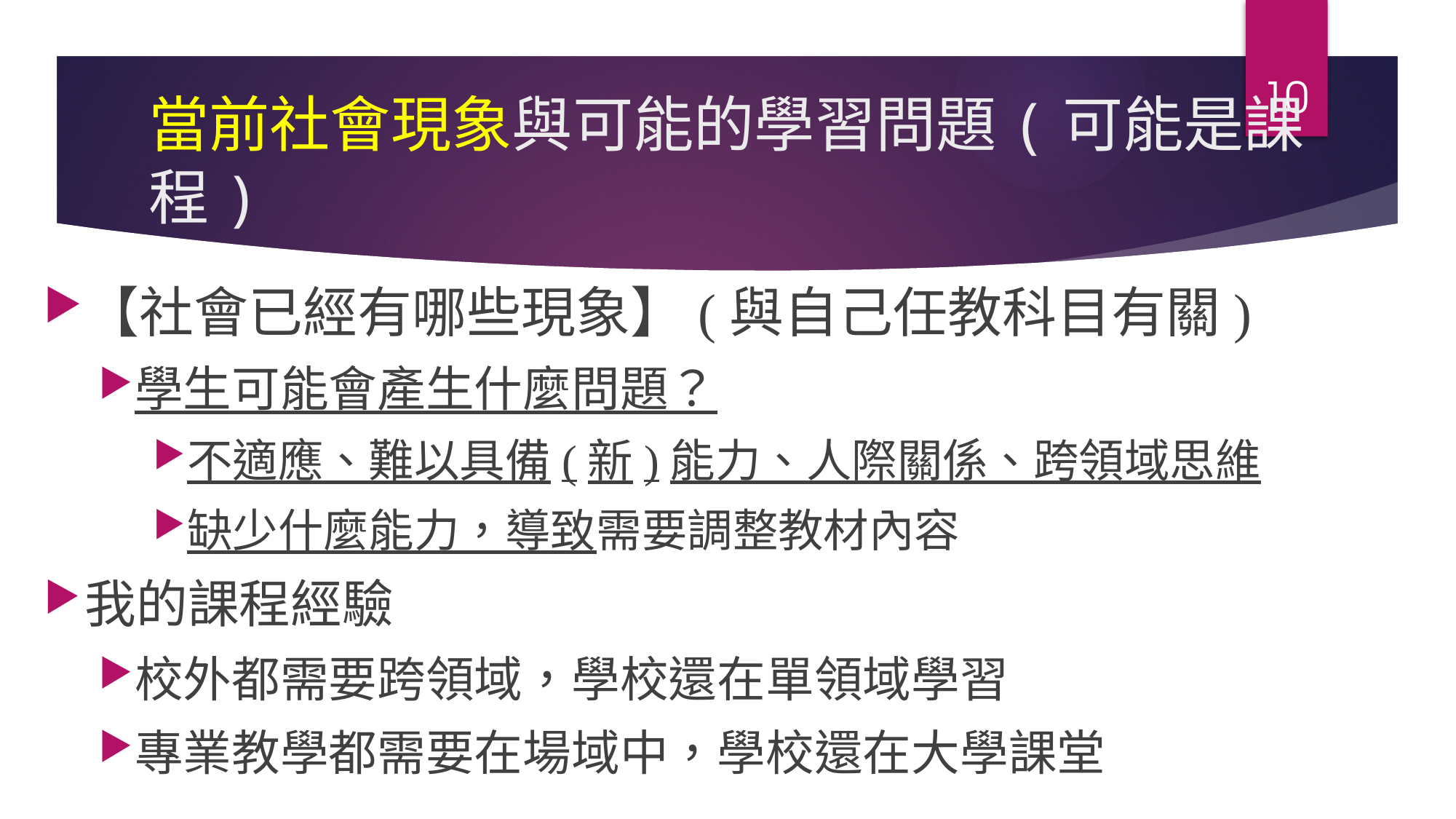

10
# 當前社會現象與可能的學習問題(可能是課程)
【社會已經有哪些現象】(與自己任教科目有關)
學生可能會產生什麼問題？
不適應、難以具備(新)能力、人際關係、跨領域思維
缺少什麼能力，導致需要調整教材內容
我的課程經驗
校外都需要跨領域，學校還在單領域學習
專業教學都需要在場域中，學校還在大學課堂